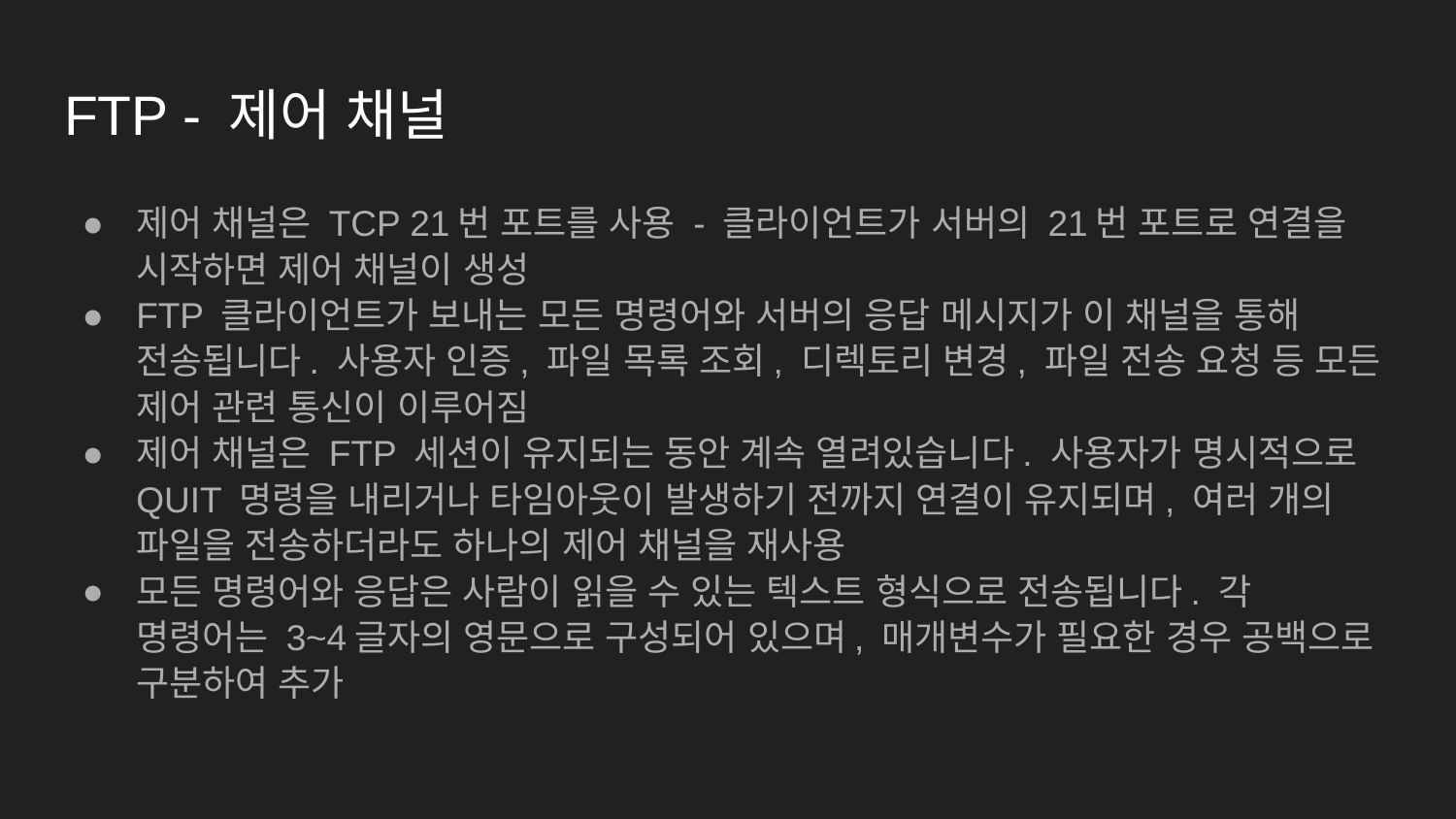

# FTP - 제어 채널
제어 채널은 TCP 21번 포트를 사용 - 클라이언트가 서버의 21번 포트로 연결을 시작하면 제어 채널이 생성
FTP 클라이언트가 보내는 모든 명령어와 서버의 응답 메시지가 이 채널을 통해 전송됩니다. 사용자 인증, 파일 목록 조회, 디렉토리 변경, 파일 전송 요청 등 모든 제어 관련 통신이 이루어짐
제어 채널은 FTP 세션이 유지되는 동안 계속 열려있습니다. 사용자가 명시적으로 QUIT 명령을 내리거나 타임아웃이 발생하기 전까지 연결이 유지되며, 여러 개의 파일을 전송하더라도 하나의 제어 채널을 재사용
모든 명령어와 응답은 사람이 읽을 수 있는 텍스트 형식으로 전송됩니다. 각 명령어는 3~4글자의 영문으로 구성되어 있으며, 매개변수가 필요한 경우 공백으로 구분하여 추가